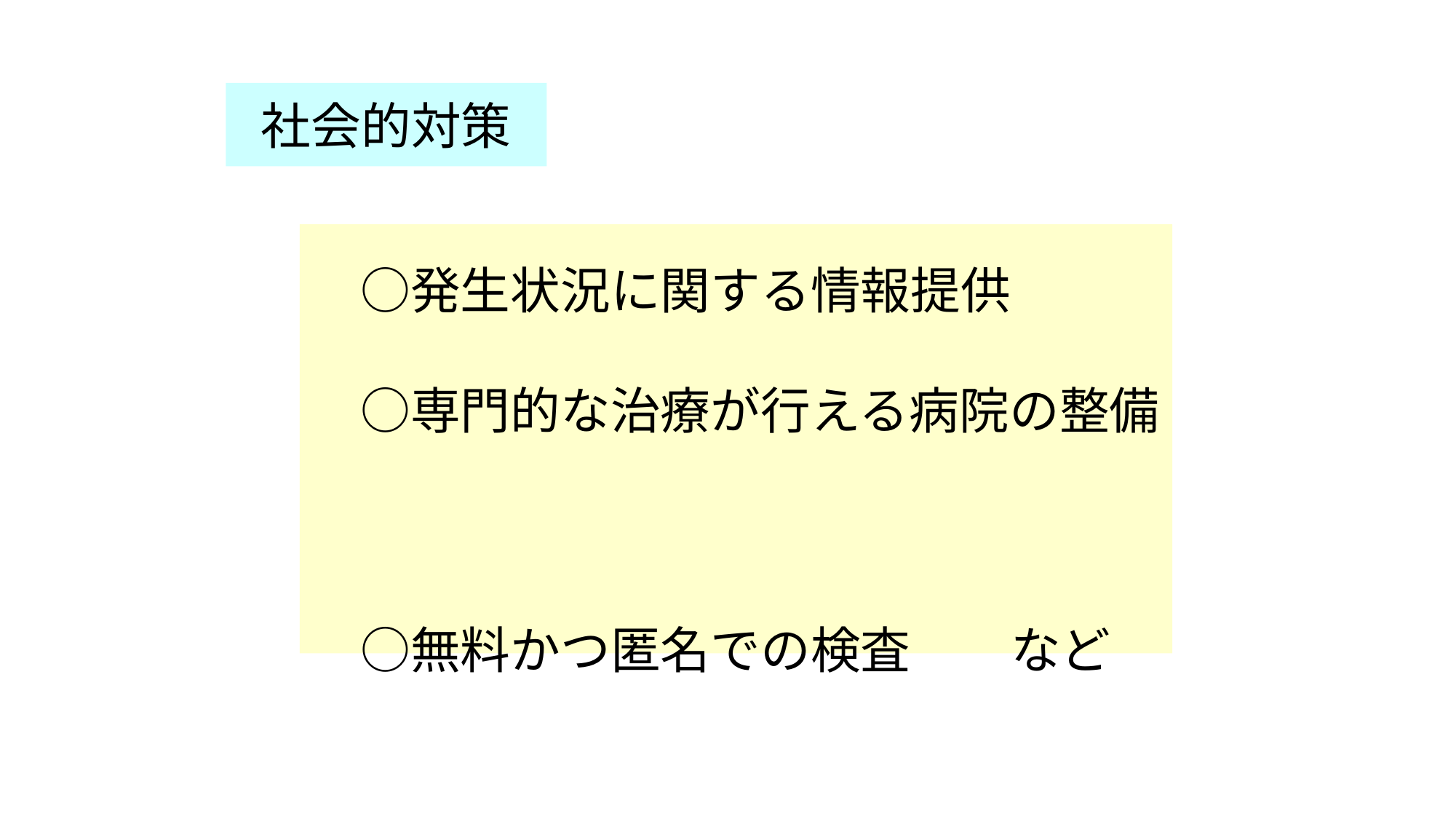

# 社会的対策
　○発生状況に関する情報提供
　○専門的な治療が行える病院の整備
　○無料かつ匿名での検査　　など